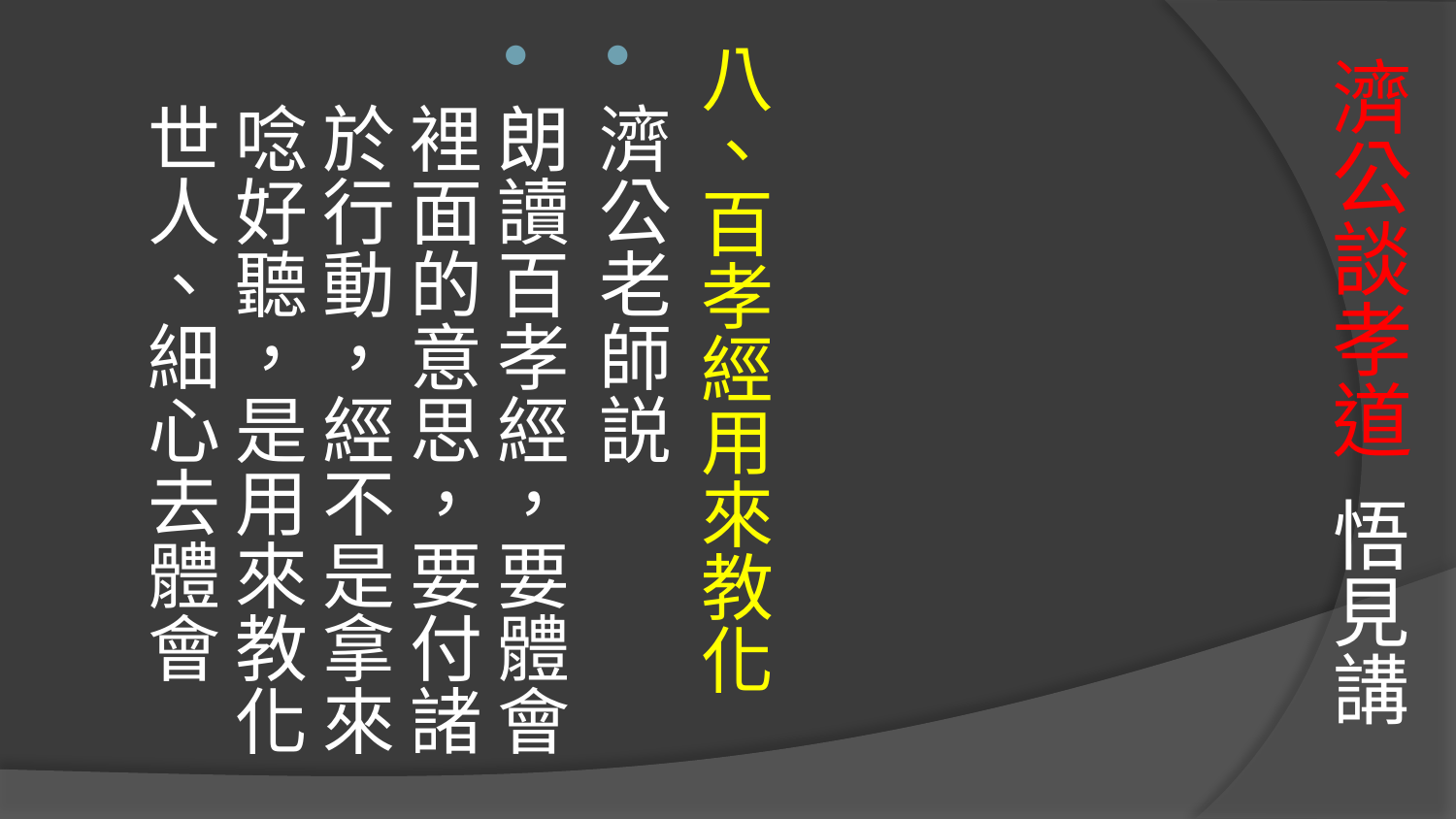

# 濟公談孝道  悟見講
八、百孝經用來教化
濟公老師説
朗讀百孝經，要體會裡面的意思，要付諸於行動，經不是拿來唸好聽，是用來教化世人、細心去體會